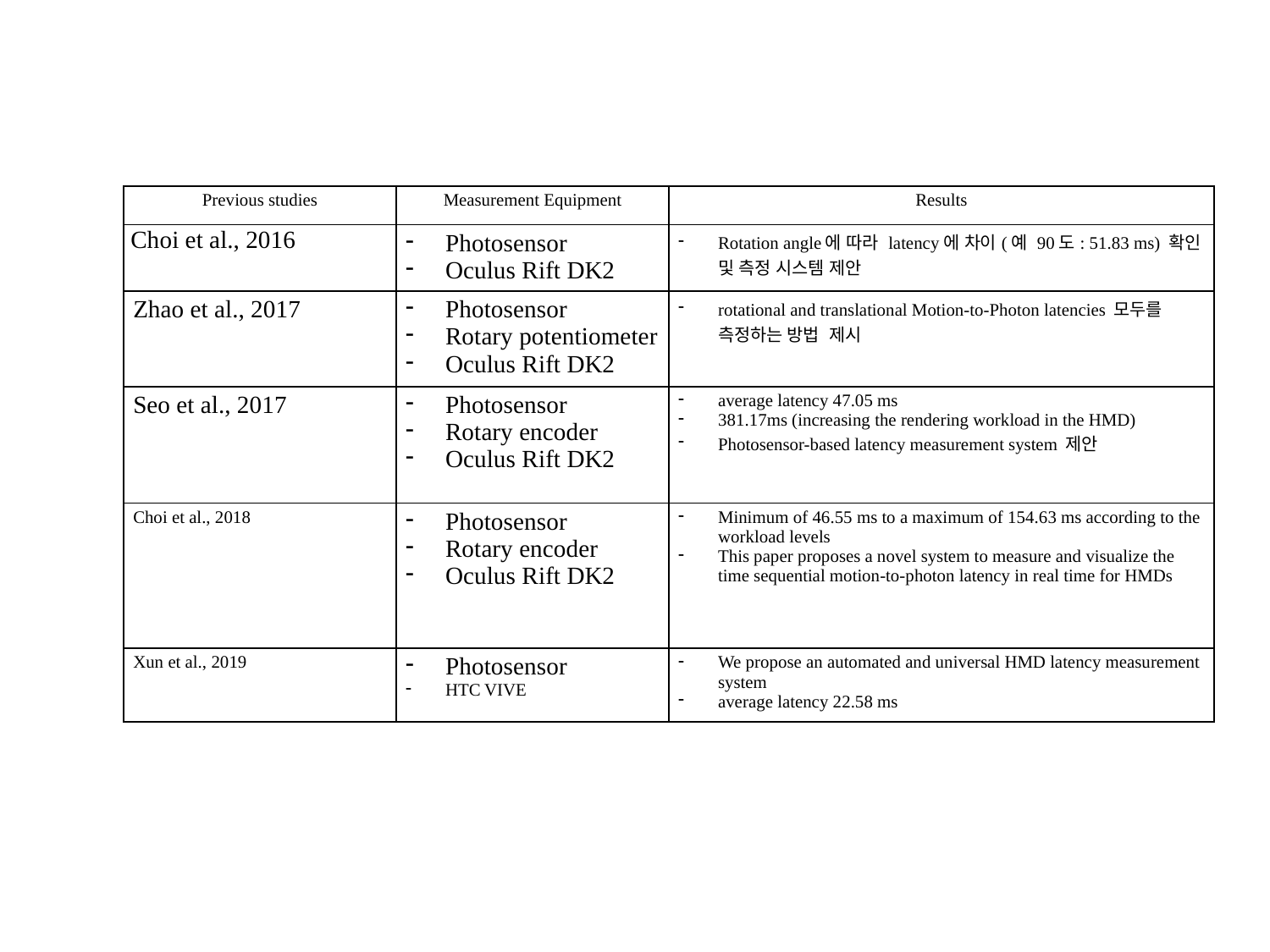

| Previous studies | Measurement Equipment | Results |
| --- | --- | --- |
| Choi et al., 2016 | Photosensor Oculus Rift DK2 | Rotation angle에 따라 latency에 차이(예 90도: 51.83 ms) 확인 및 측정 시스템 제안 |
| Zhao et al., 2017 | Photosensor Rotary potentiometer Oculus Rift DK2 | rotational and translational Motion-to-Photon latencies 모두를 측정하는 방법 제시 |
| Seo et al., 2017 | Photosensor Rotary encoder Oculus Rift DK2 | average latency 47.05 ms 381.17ms (increasing the rendering workload in the HMD) Photosensor-based latency measurement system 제안 |
| Choi et al., 2018 | Photosensor Rotary encoder Oculus Rift DK2 | Minimum of 46.55 ms to a maximum of 154.63 ms according to the workload levels This paper proposes a novel system to measure and visualize the time sequential motion-to-photon latency in real time for HMDs |
| Xun et al., 2019 | Photosensor HTC VIVE | We propose an automated and universal HMD latency measurement system average latency 22.58 ms |